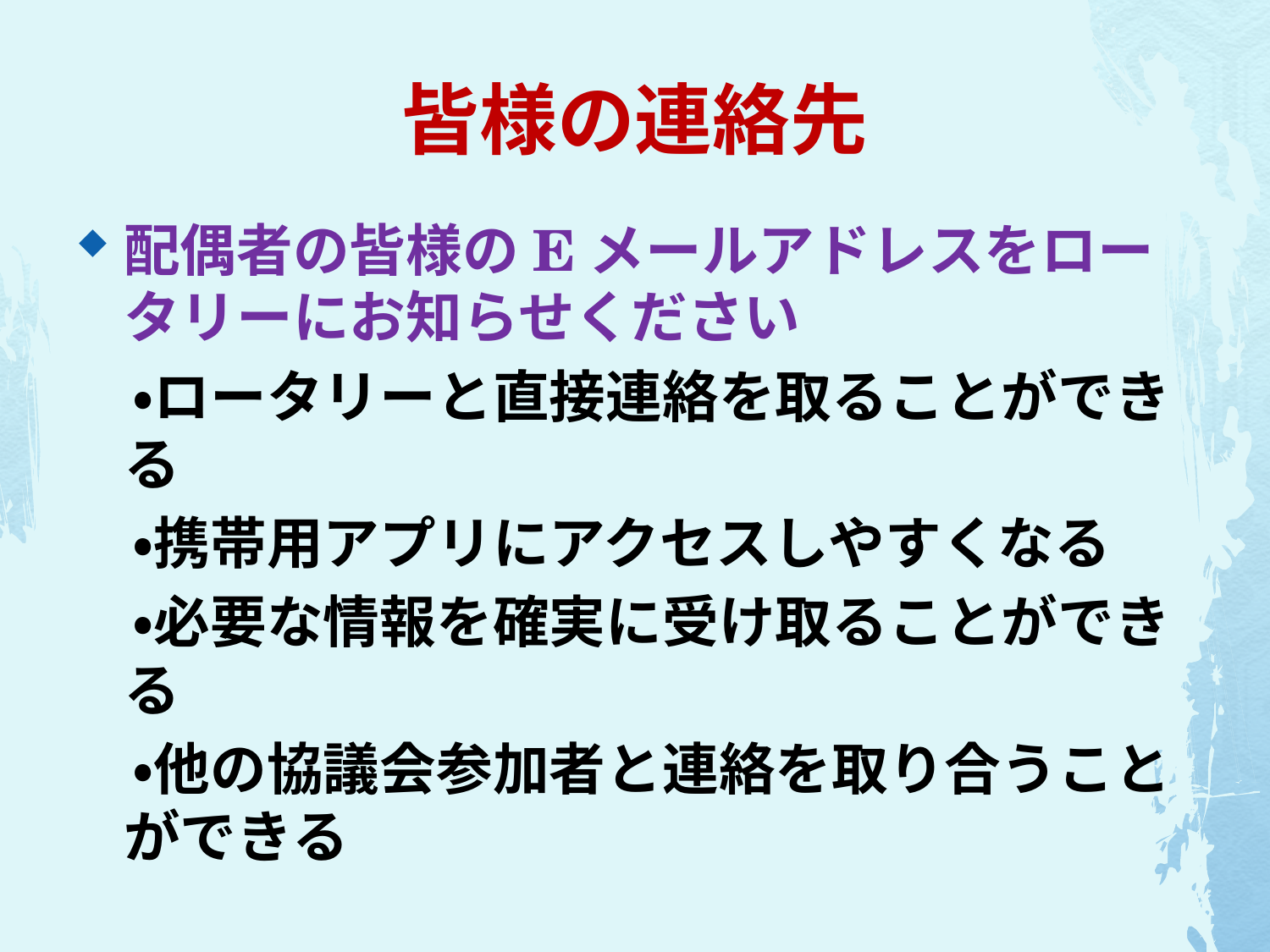

# 皆様の連絡先
配偶者の皆様のEメールアドレスをロータリーにお知らせください
　・ロータリーと直接連絡を取ることができる
　・携帯用アプリにアクセスしやすくなる
　・必要な情報を確実に受け取ることができる
　・他の協議会参加者と連絡を取り合うことができる